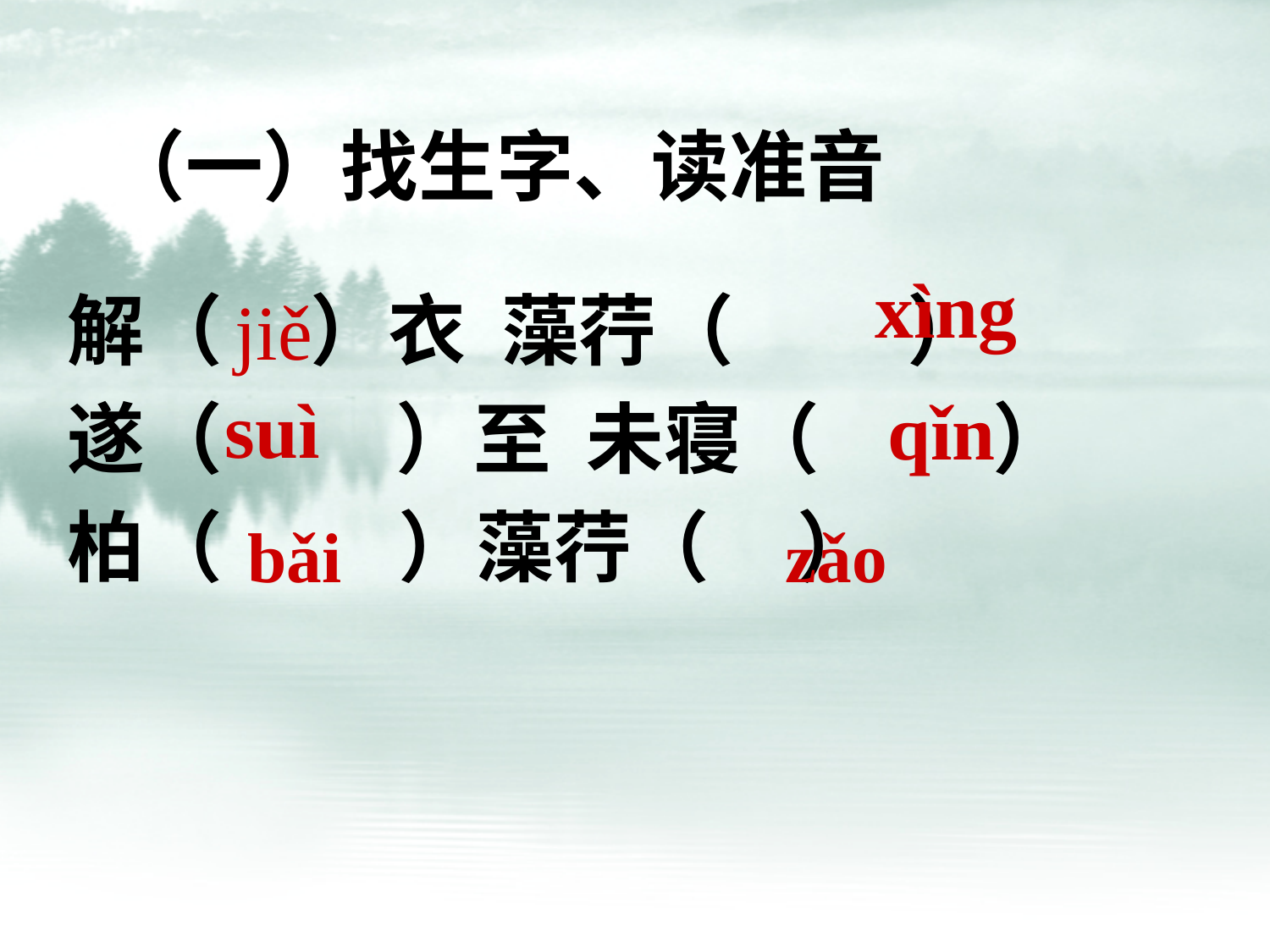

# （一）找生字、读准音
xìng
解（     ）衣  藻荇（ 　　）
遂（ 　　）至  未寝（ 　　）
柏（          ）藻荇（     ）

jiě
suì
qǐn
bǎi
zǎo